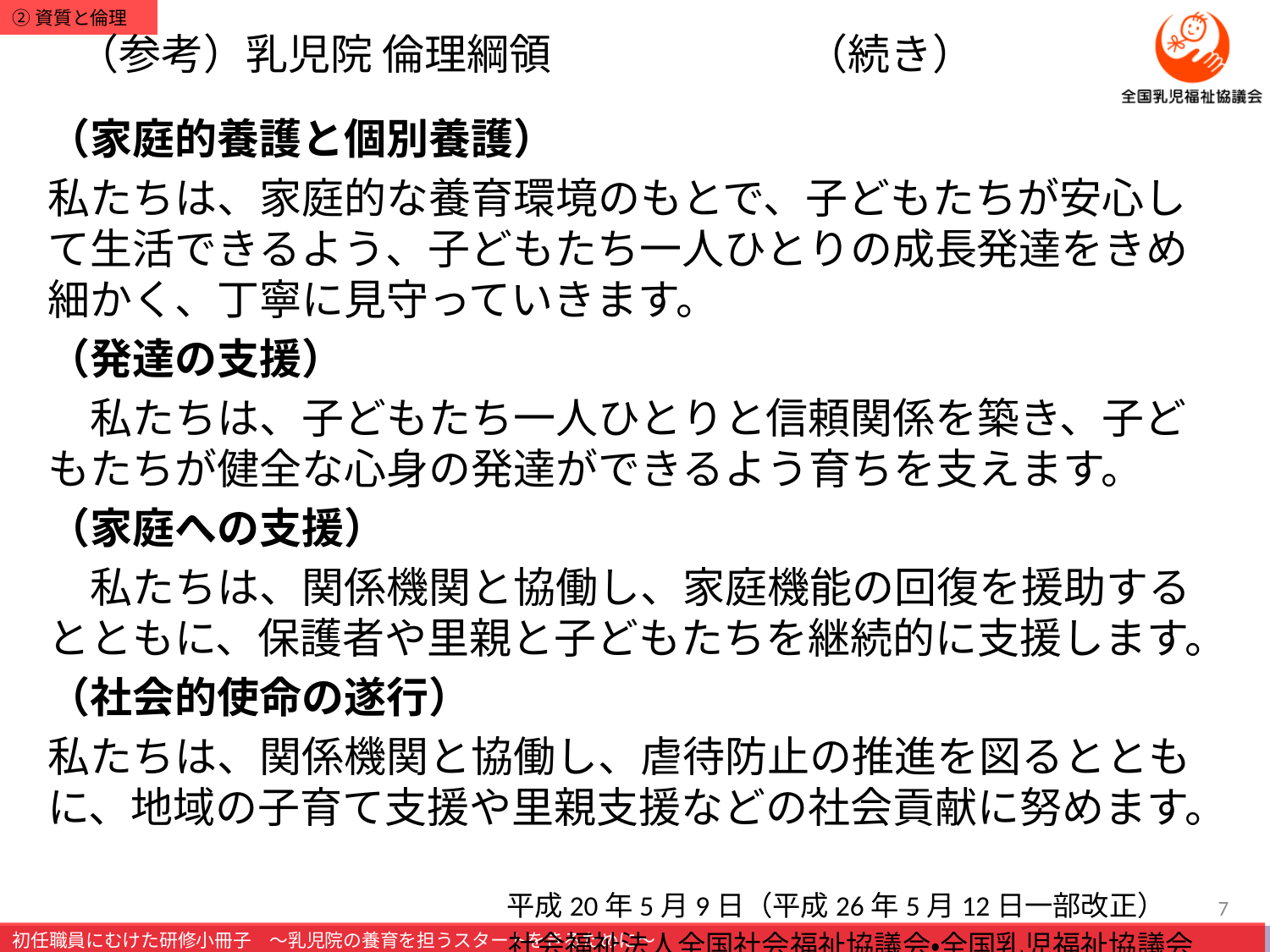

# （参考）乳児院 倫理綱領　　　　　　（続き）
（家庭的養護と個別養護）
私たちは、家庭的な養育環境のもとで、子どもたちが安心して生活できるよう、子どもたち一人ひとりの成長発達をきめ細かく、丁寧に見守っていきます。
（発達の支援）
　私たちは、子どもたち一人ひとりと信頼関係を築き、子どもたちが健全な心身の発達ができるよう育ちを支えます。
（家庭への支援）
　私たちは、関係機関と協働し、家庭機能の回復を援助するとともに、保護者や里親と子どもたちを継続的に支援します。
（社会的使命の遂行）
私たちは、関係機関と協働し、虐待防止の推進を図るとともに、地域の子育て支援や里親支援などの社会貢献に努めます。
平成20年5月9日（平成26年5月12日一部改正）
社会福祉法人全国社会福祉協議会・全国乳児福祉協議会

7